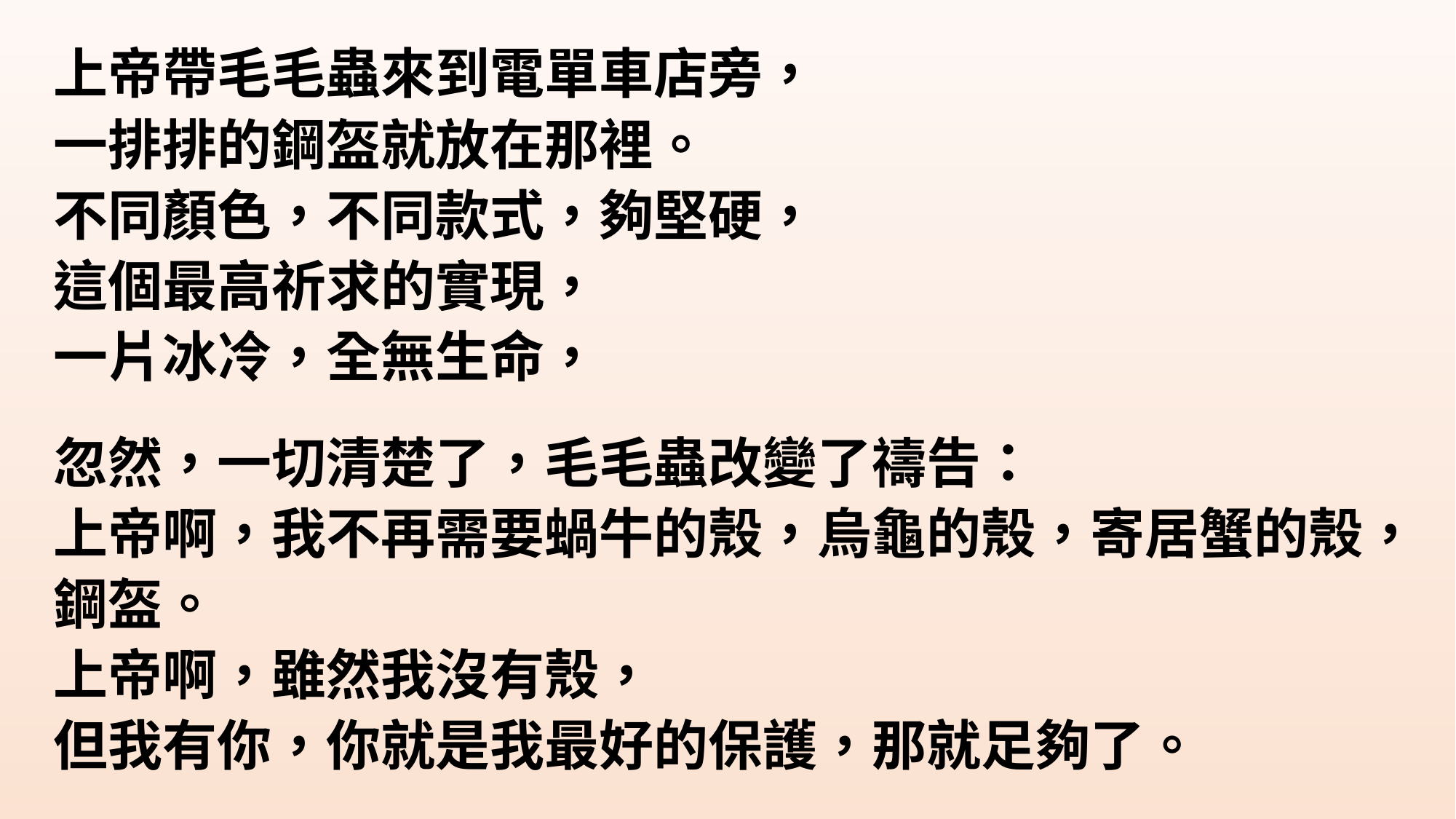

上帝帶毛毛蟲來到電單車店旁，
一排排的鋼盔就放在那裡。
不同顏色，不同款式，夠堅硬，
這個最高祈求的實現，
一片冰冷，全無生命，

忽然，一切清楚了，毛毛蟲改變了禱告：
上帝啊，我不再需要蝸牛的殼，烏龜的殼，寄居蟹的殼，鋼盔。
上帝啊，雖然我沒有殼，
但我有你，你就是我最好的保護，那就足夠了。